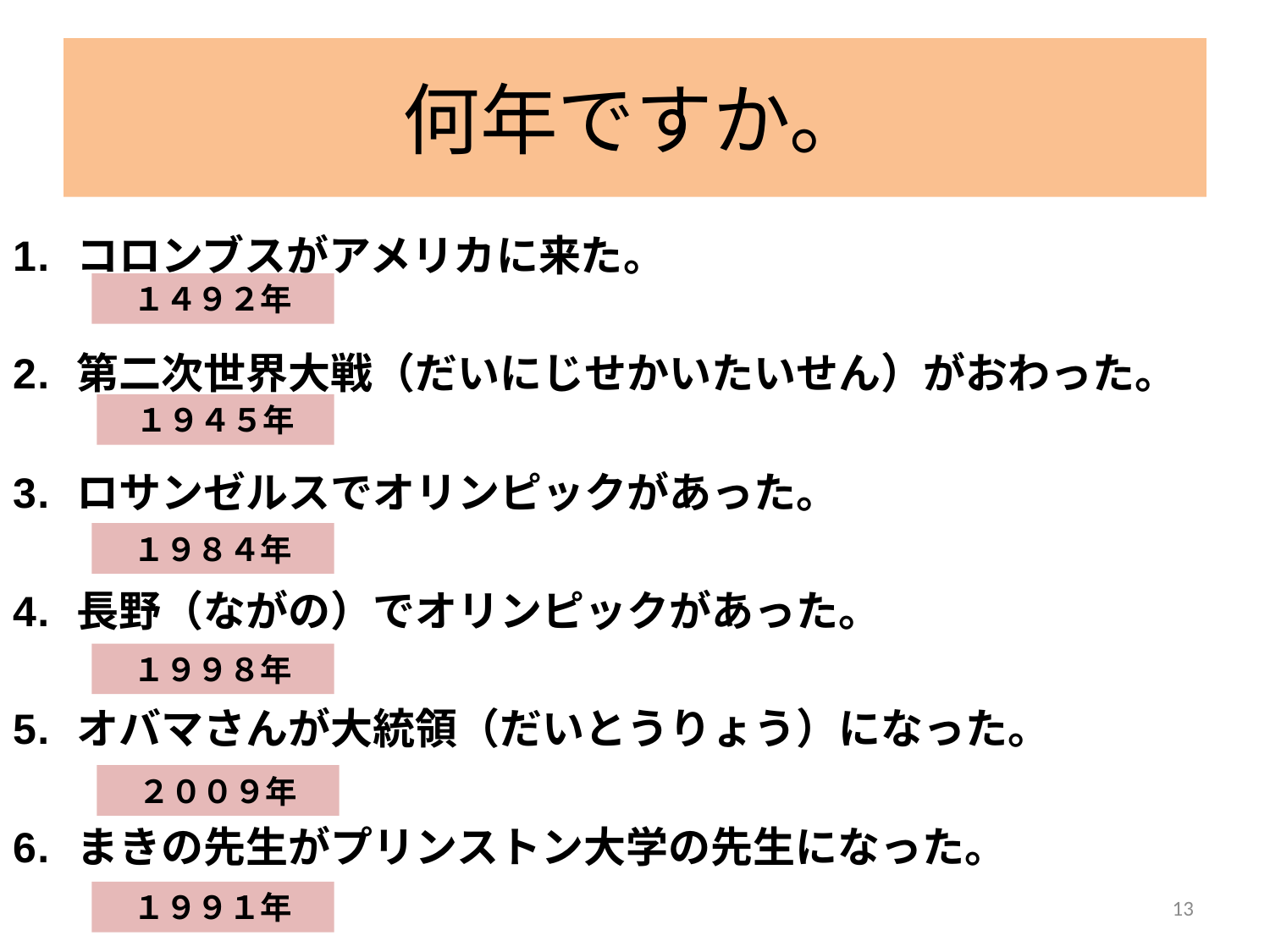

# 何年ですか。
コロンブスがアメリカに来た。

第二次世界大戦（だいにじせかいたいせん）がおわった。

ロサンゼルスでオリンピックがあった。

長野（ながの）でオリンピックがあった。

オバマさんが大統領（だいとうりょう）になった。

まきの先生がプリンストン大学の先生になった。
１４９２年
１９４５年
１９８４年
１９９８年
２００９年
１９９１年
13